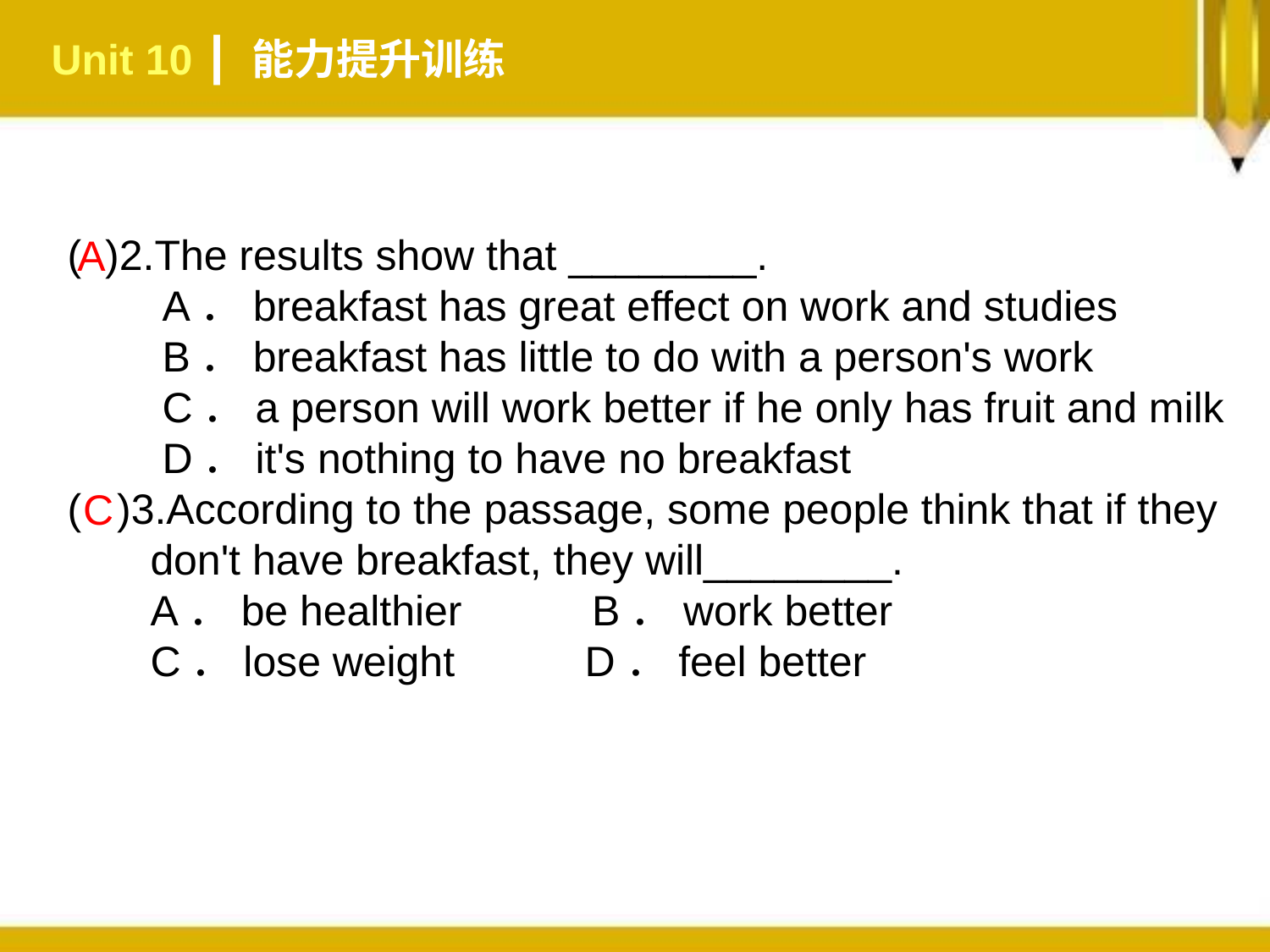

Unit 10 ┃ 能力提升训练

(  )2.The results show that ________.
        A．breakfast has great effect on work and studies
        B．breakfast has little to do with a person's work
        C．a person will work better if he only has fruit and milk
        D．it's nothing to have no breakfast
(   )3.According to the passage, some people think that if they
       don't have breakfast, they will________.
       A．be healthier           B．work better
       C．lose weight           D．feel better
A
C